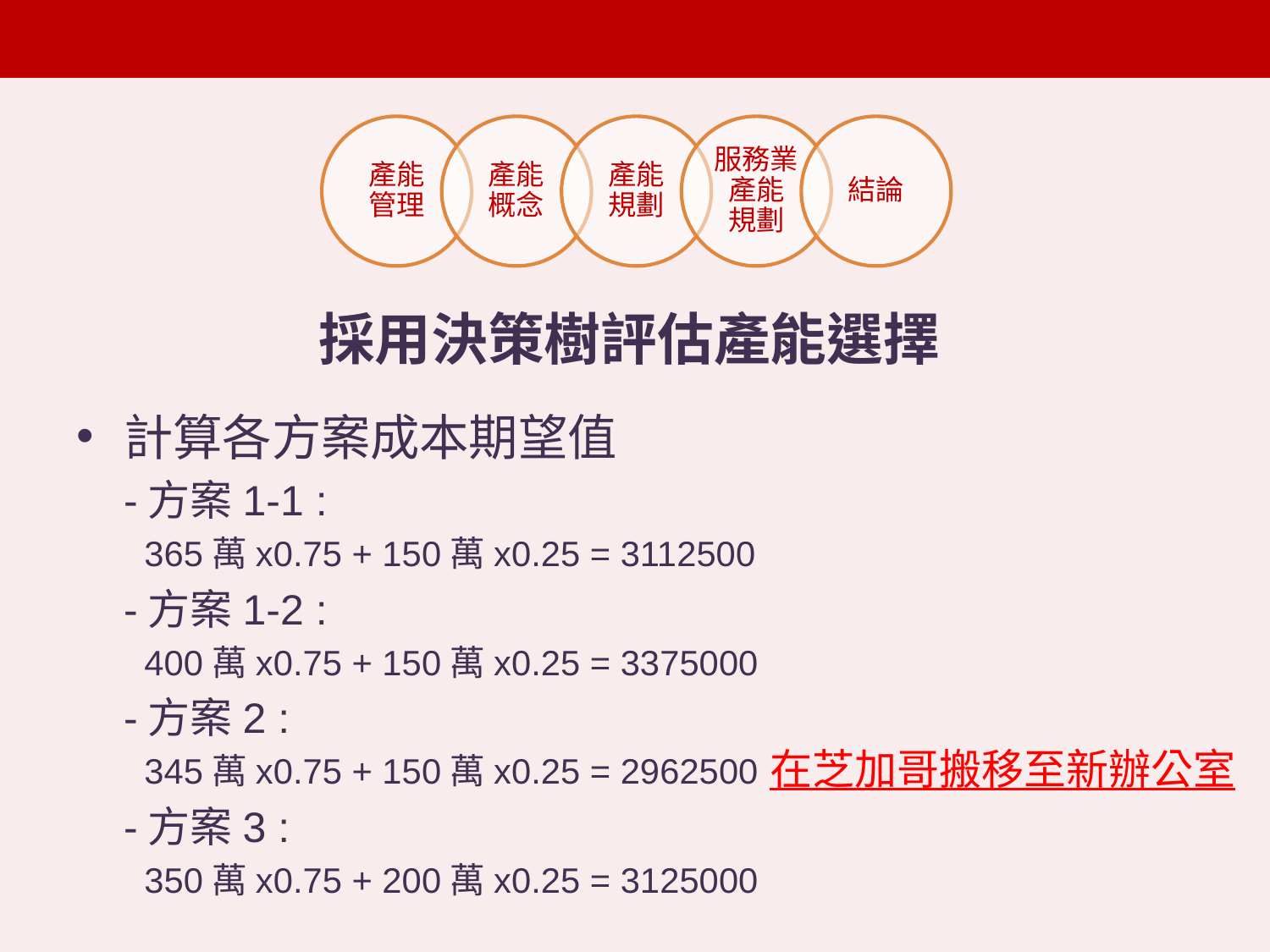

產能
管理
產能
概念
產能
規劃
服務業產能
規劃
結論
                  採用決策樹評估產能選擇

計算各方案成本期望值
    -方案1-1 :
       365萬x0.75 + 150萬x0.25 = 3112500
    -方案1-2 :
       400萬x0.75 + 150萬x0.25 = 3375000
    -方案2 :
       345萬x0.75 + 150萬x0.25 = 2962500
    -方案3 :
       350萬x0.75 + 200萬x0.25 = 3125000
在芝加哥搬移至新辦公室